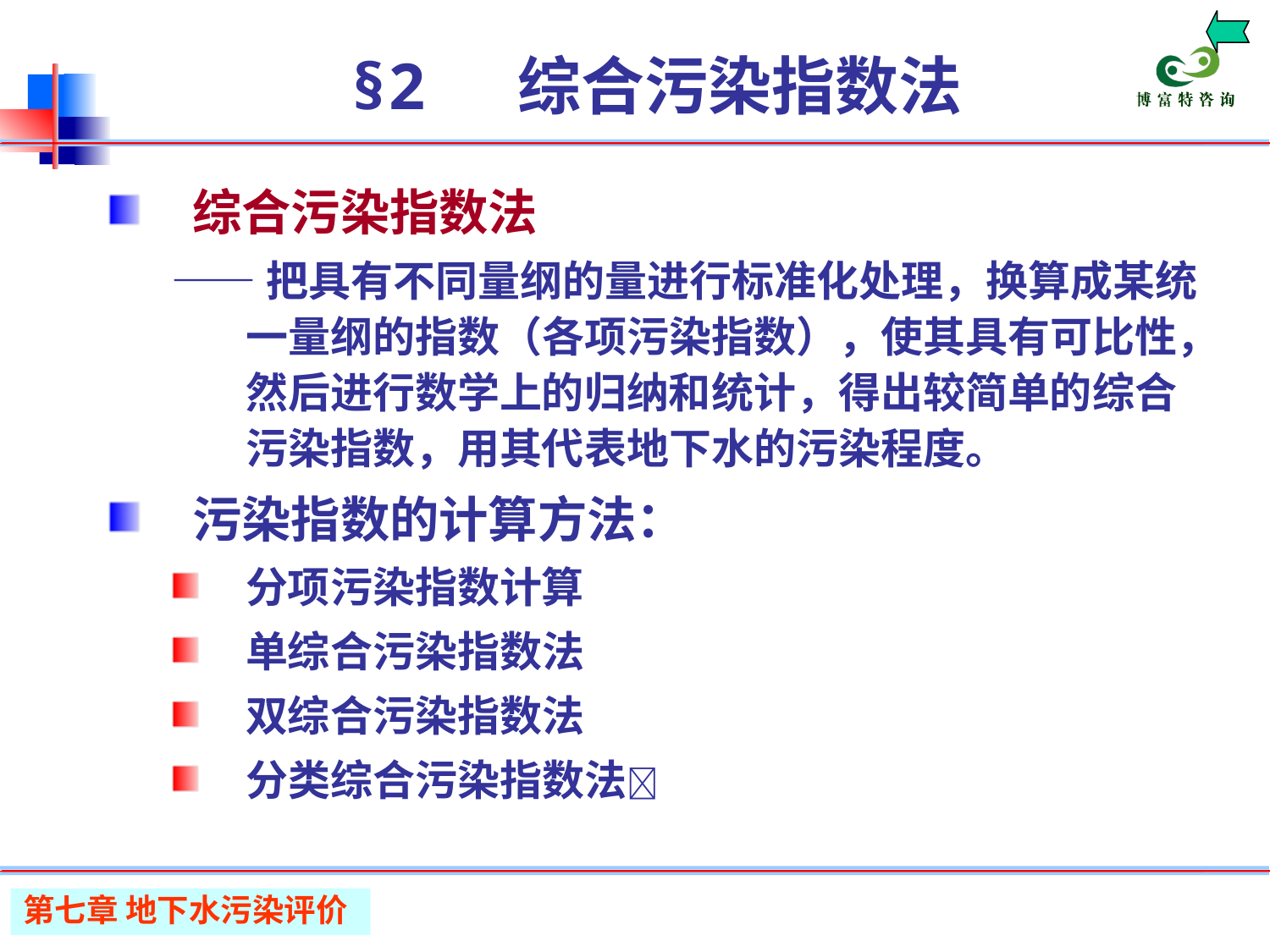

# §2  综合污染指数法
综合污染指数法
——把具有不同量纲的量进行标准化处理，换算成某统一量纲的指数（各项污染指数），使其具有可比性，然后进行数学上的归纳和统计，得出较简单的综合污染指数，用其代表地下水的污染程度。
污染指数的计算方法：
分项污染指数计算
单综合污染指数法
双综合污染指数法
分类综合污染指数法⊗
第七章 地下水污染评价